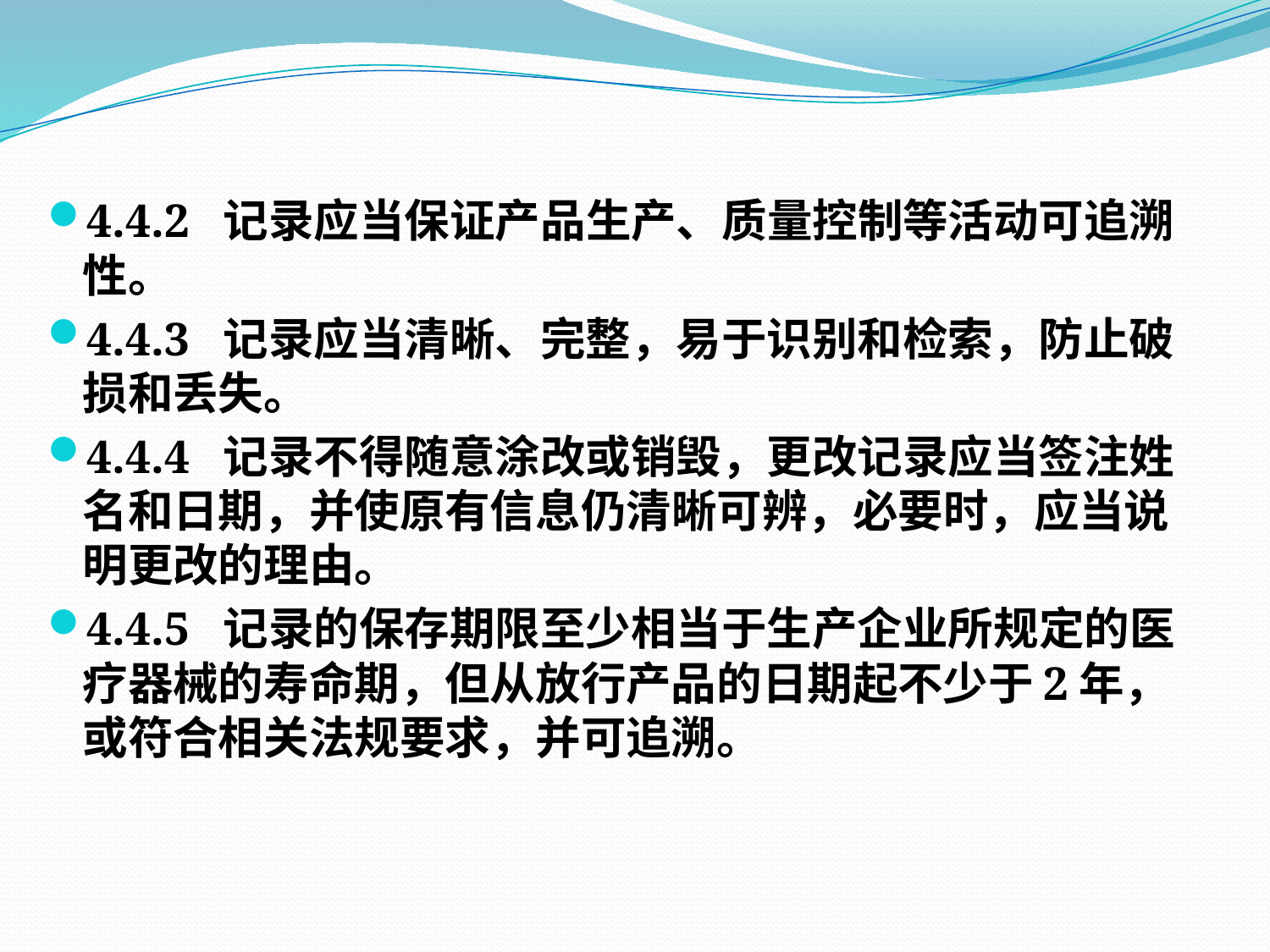

4.4.2  记录应当保证产品生产、质量控制等活动可追溯性。
4.4.3  记录应当清晰、完整，易于识别和检索，防止破损和丢失。
4.4.4  记录不得随意涂改或销毁，更改记录应当签注姓名和日期，并使原有信息仍清晰可辨，必要时，应当说明更改的理由。
4.4.5  记录的保存期限至少相当于生产企业所规定的医疗器械的寿命期，但从放行产品的日期起不少于2年，或符合相关法规要求，并可追溯。